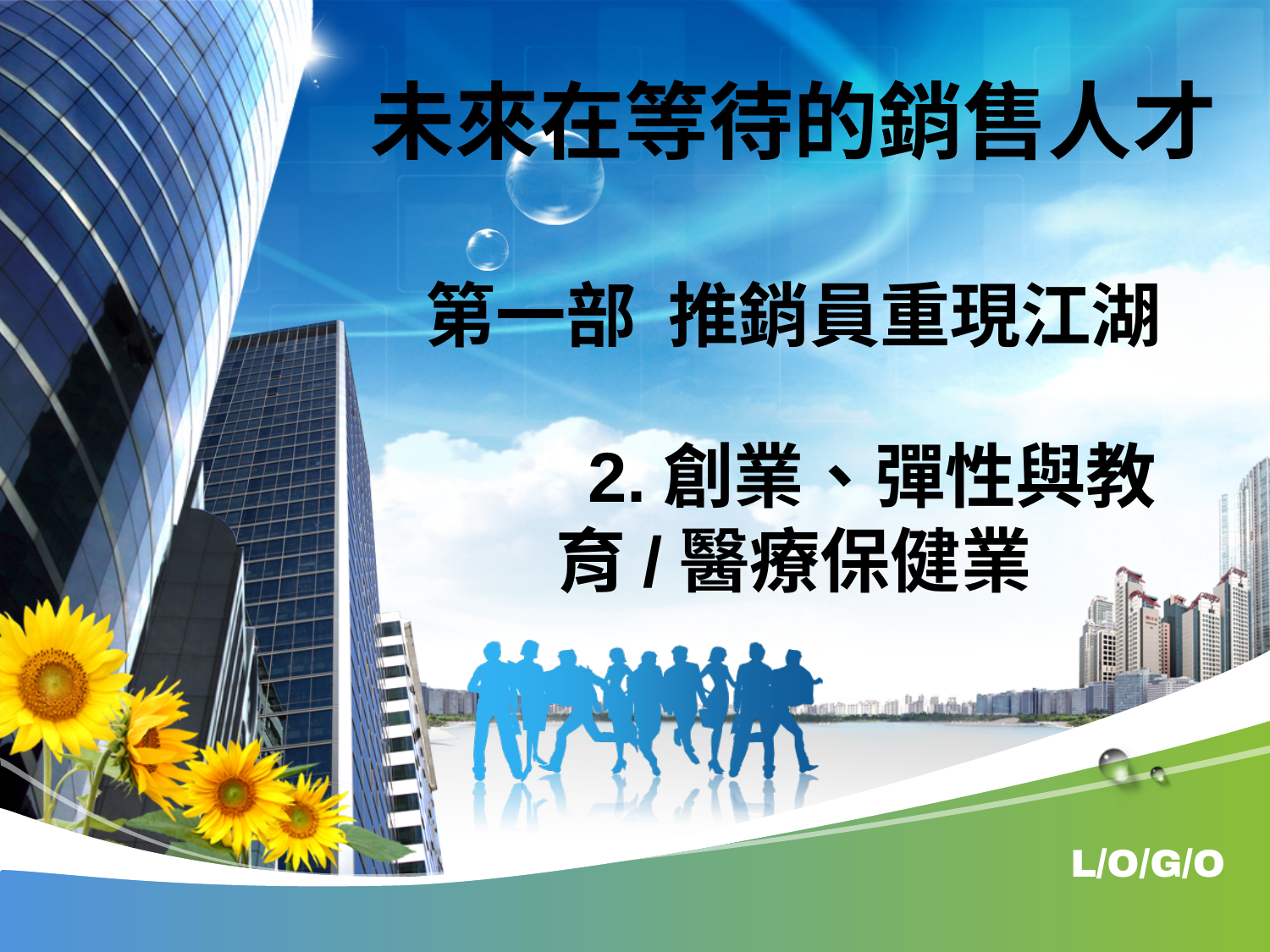

# 未來在等待的銷售人才 第一部  推銷員重現江湖 2.創業、彈性與教育/醫療保健業